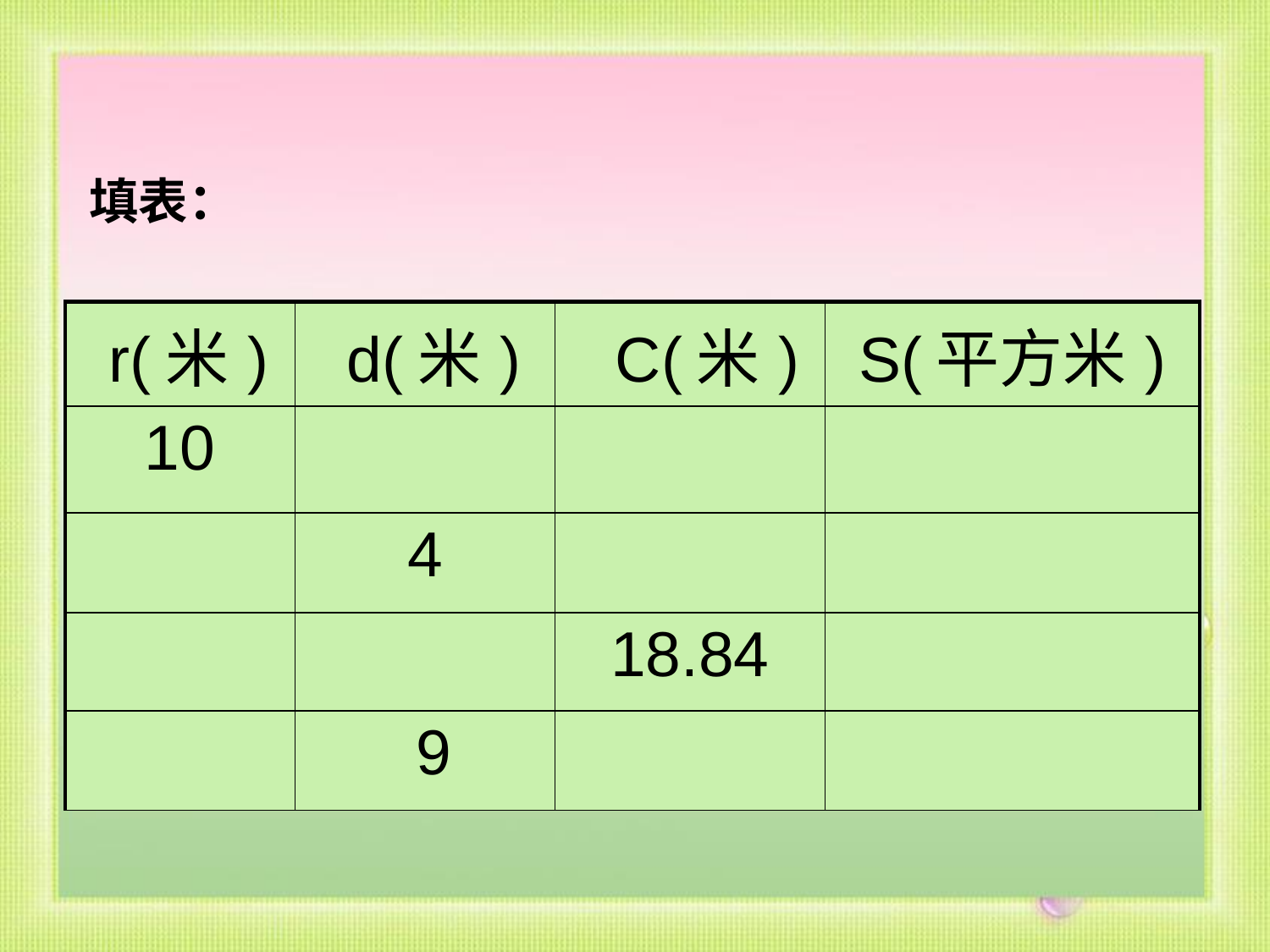

填表：
| r(米) | d(米) | C(米) | S(平方米) |
| --- | --- | --- | --- |
| 10 |  |  |  |
|  | 4 |  |  |
|  |  | 18.84 |  |
|  | 9 |  |  |